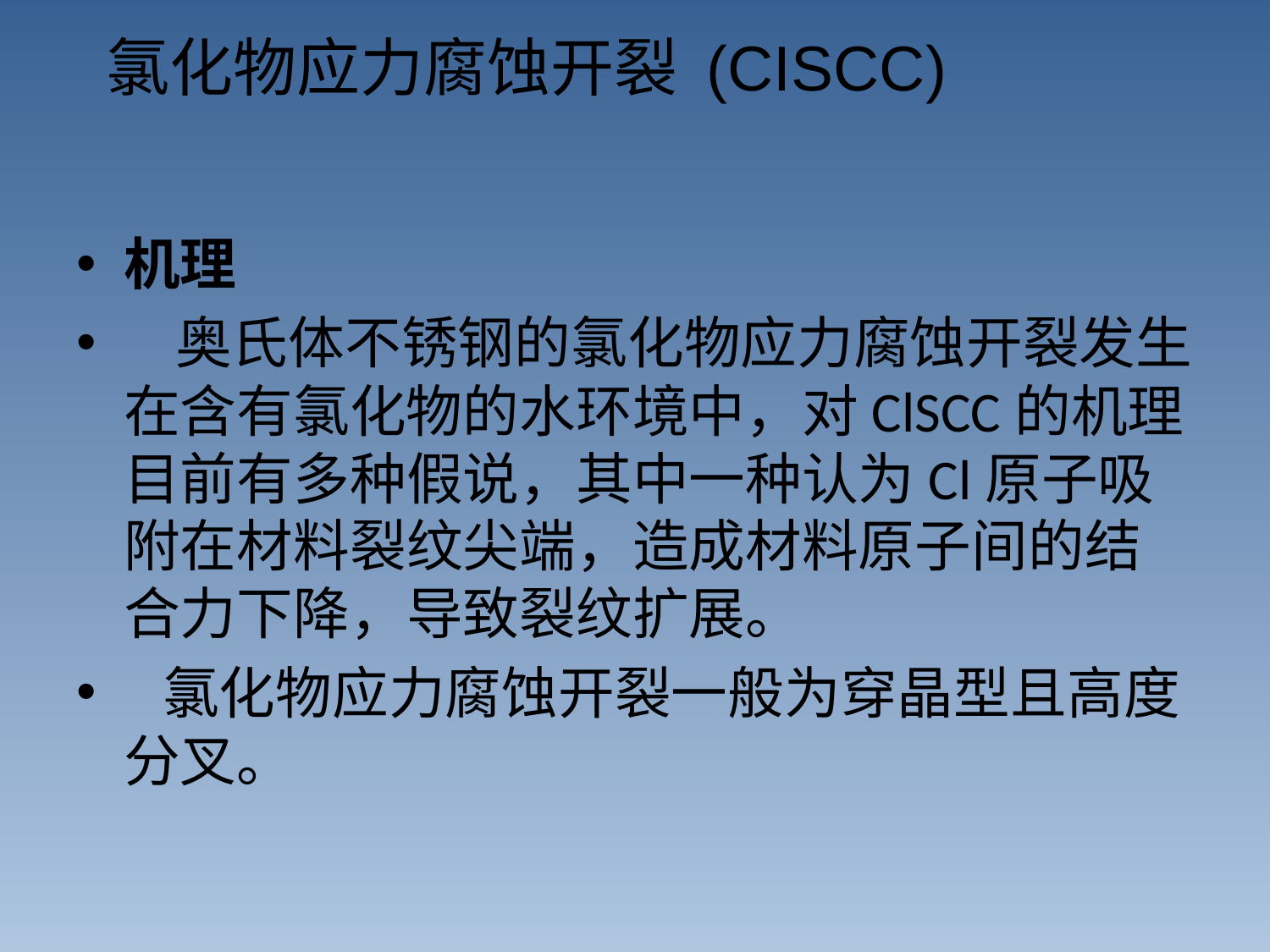

# 氯化物应力腐蚀开裂 (CISCC)
机理
   奥氏体不锈钢的氯化物应力腐蚀开裂发生在含有氯化物的水环境中，对ClSCC的机理目前有多种假说，其中一种认为Cl原子吸附在材料裂纹尖端，造成材料原子间的结合力下降，导致裂纹扩展。
  氯化物应力腐蚀开裂一般为穿晶型且高度分叉。